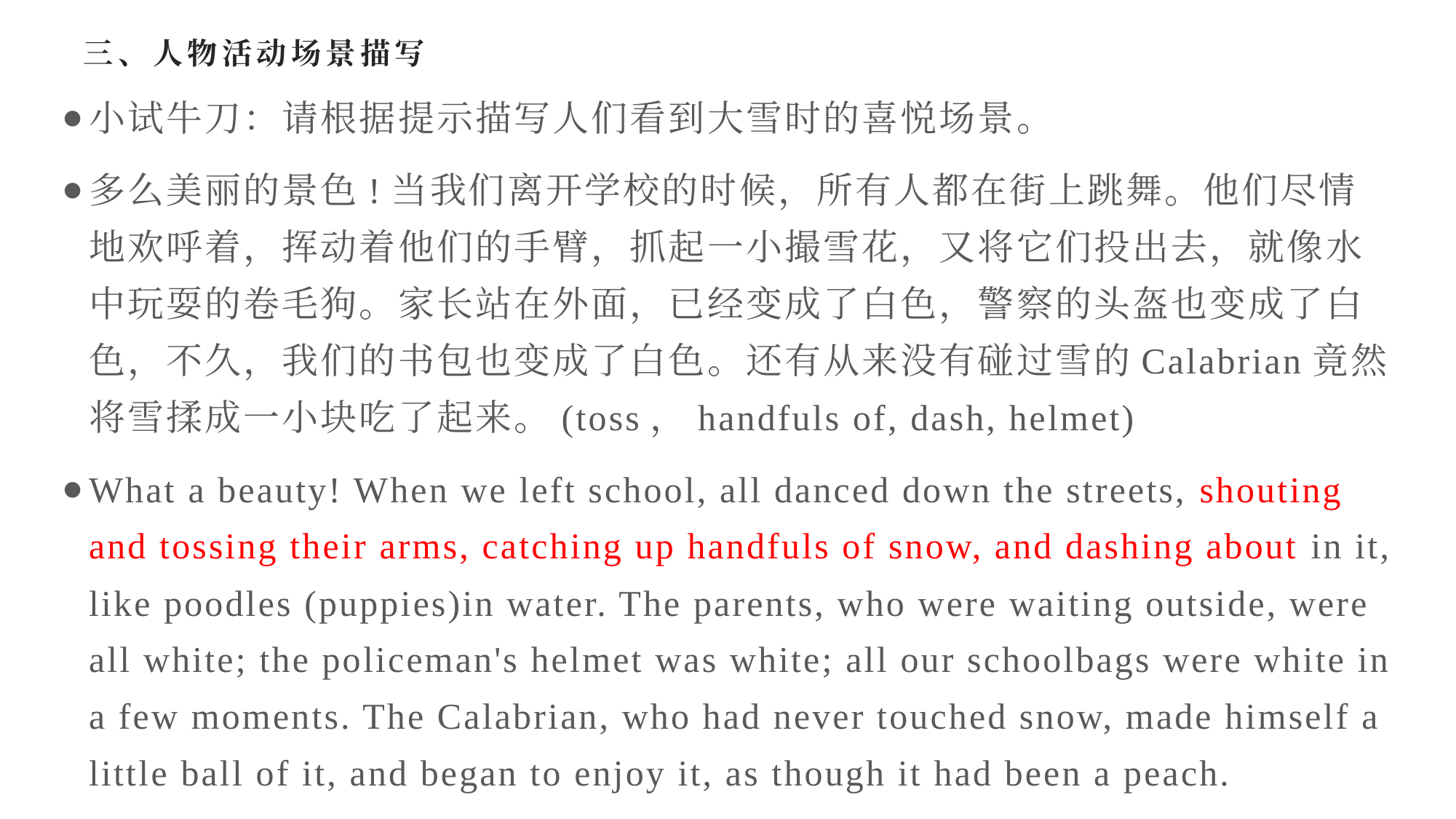

# 三、人物活动场景描写
小试牛刀：请根据提示描写人们看到大雪时的喜悦场景。
多么美丽的景色!当我们离开学校的时候，所有人都在街上跳舞。他们尽情地欢呼着，挥动着他们的手臂，抓起一小撮雪花，又将它们投出去，就像水中玩耍的卷毛狗。家长站在外面，已经变成了白色，警察的头盔也变成了白色，不久，我们的书包也变成了白色。还有从来没有碰过雪的Calabrian竟然将雪揉成一小块吃了起来。(toss，handfuls of, dash, helmet)
What a beauty! When we left school, all danced down the streets, shouting and tossing their arms, catching up handfuls of snow, and dashing about in it, like poodles (puppies)in water. The parents, who were waiting outside, were all white; the policeman's helmet was white; all our schoolbags were white in a few moments. The Calabrian, who had never touched snow, made himself a little ball of it, and began to enjoy it, as though it had been a peach.